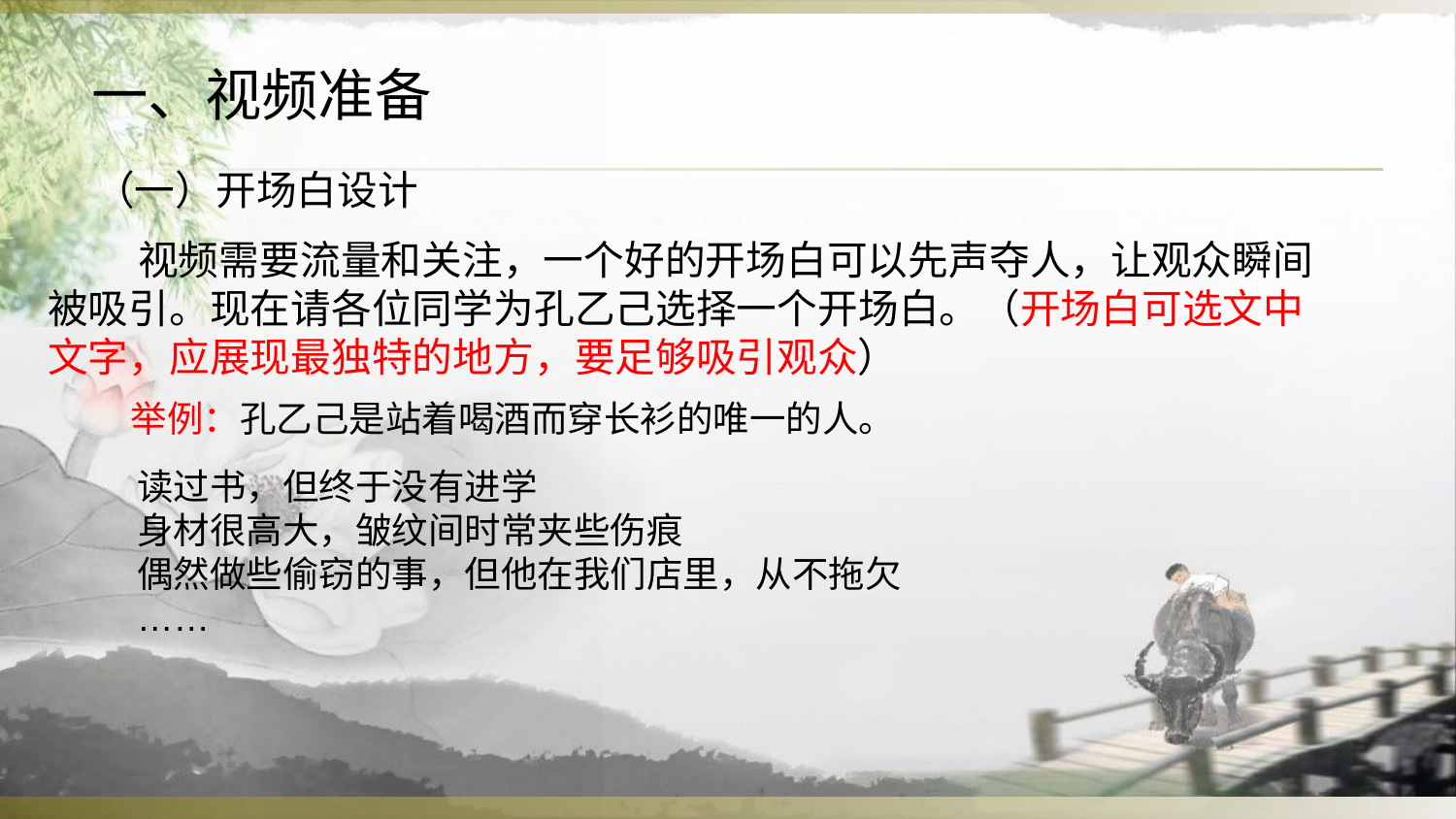

# 一、视频准备
（一）开场白设计
         视频需要流量和关注，一个好的开场白可以先声夺人，让观众瞬间被吸引。现在请各位同学为孔乙己选择一个开场白。（开场白可选文中文字，应展现最独特的地方，要足够吸引观众）
举例：孔乙己是站着喝酒而穿长衫的唯一的人。
读过书，但终于没有进学
身材很高大，皱纹间时常夹些伤痕
偶然做些偷窃的事，但他在我们店里，从不拖欠
……